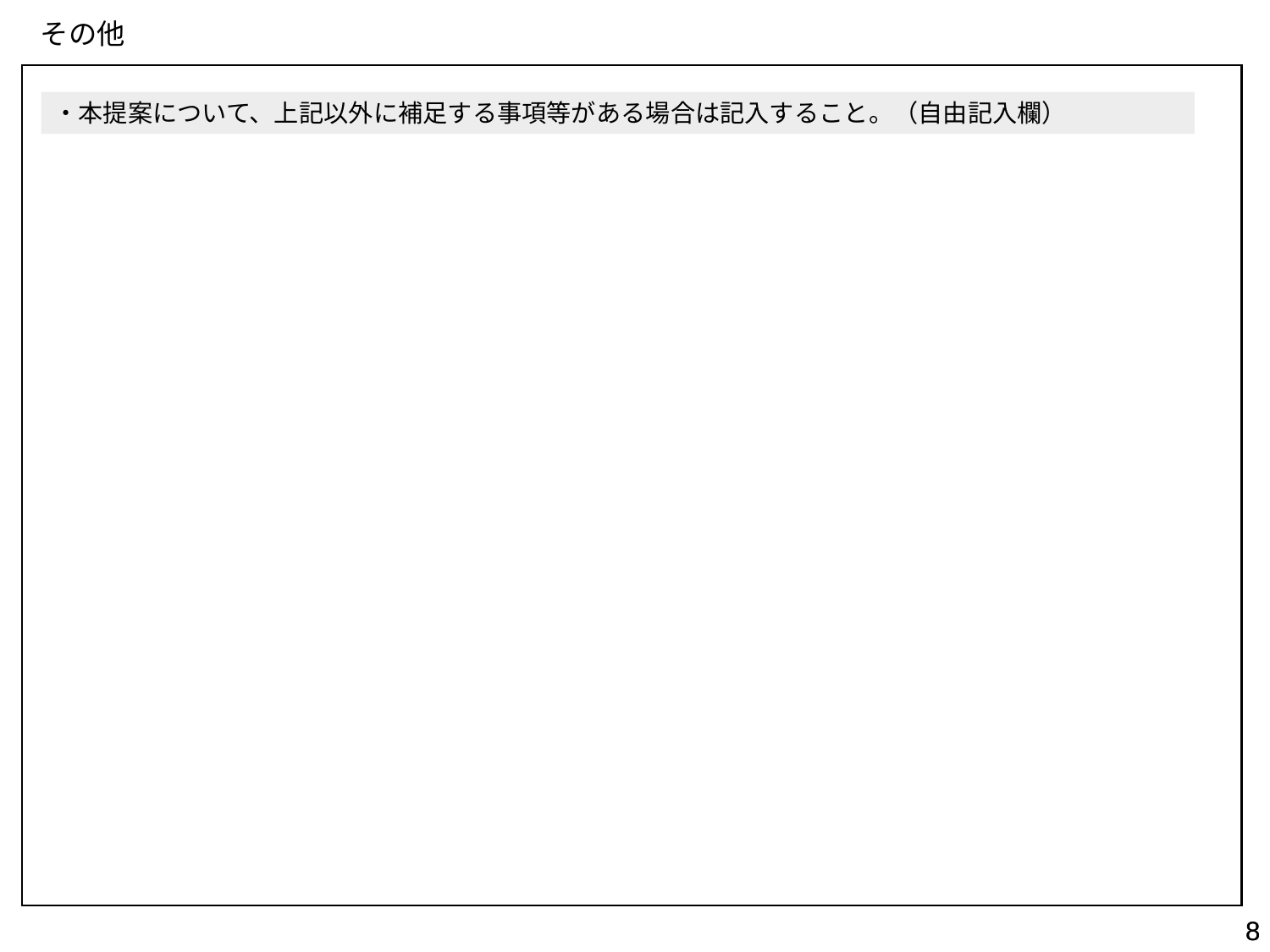

# その他

・本提案について、上記以外に補足する事項等がある場合は記入すること。（自由記入欄）
8
8